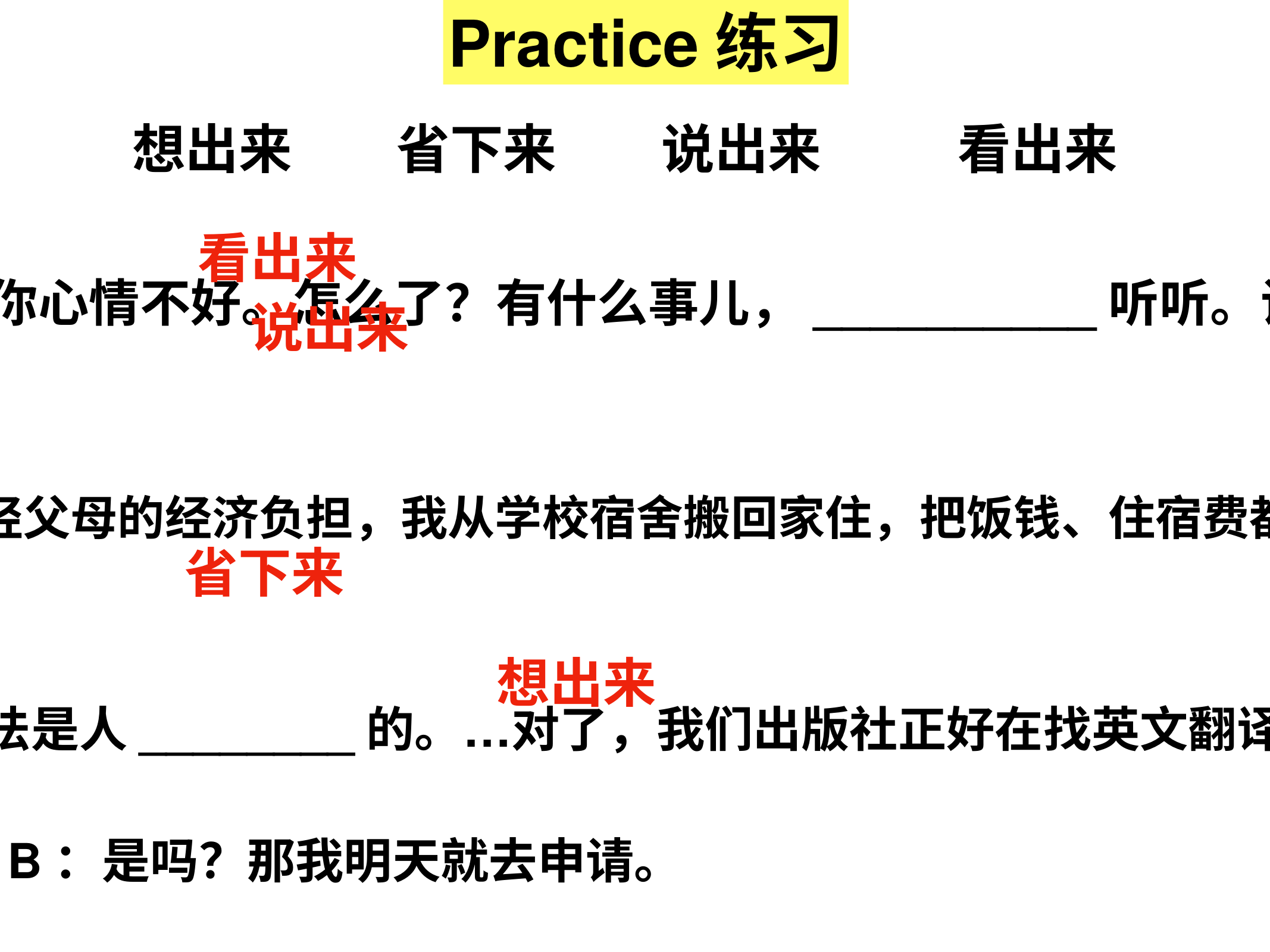

Practice练习
想出来
省下来
说出来
看出来
看出来
A：我_________你心情不好。怎么了？有什么事儿，__________听听。说不定我能帮忙。
说出来
B：最近经济不好，我父母都没有工作。为了减轻父母的经济负担，我从学校宿舍搬回家住，把饭钱、住宿费都_________了，但家里的生活费还是有问题。
省下来
想出来
A：别着急。办法是人________的。…对了，我们出版社正好在找英文翻译，你可以试试。
B：是吗？那我明天就去申请。